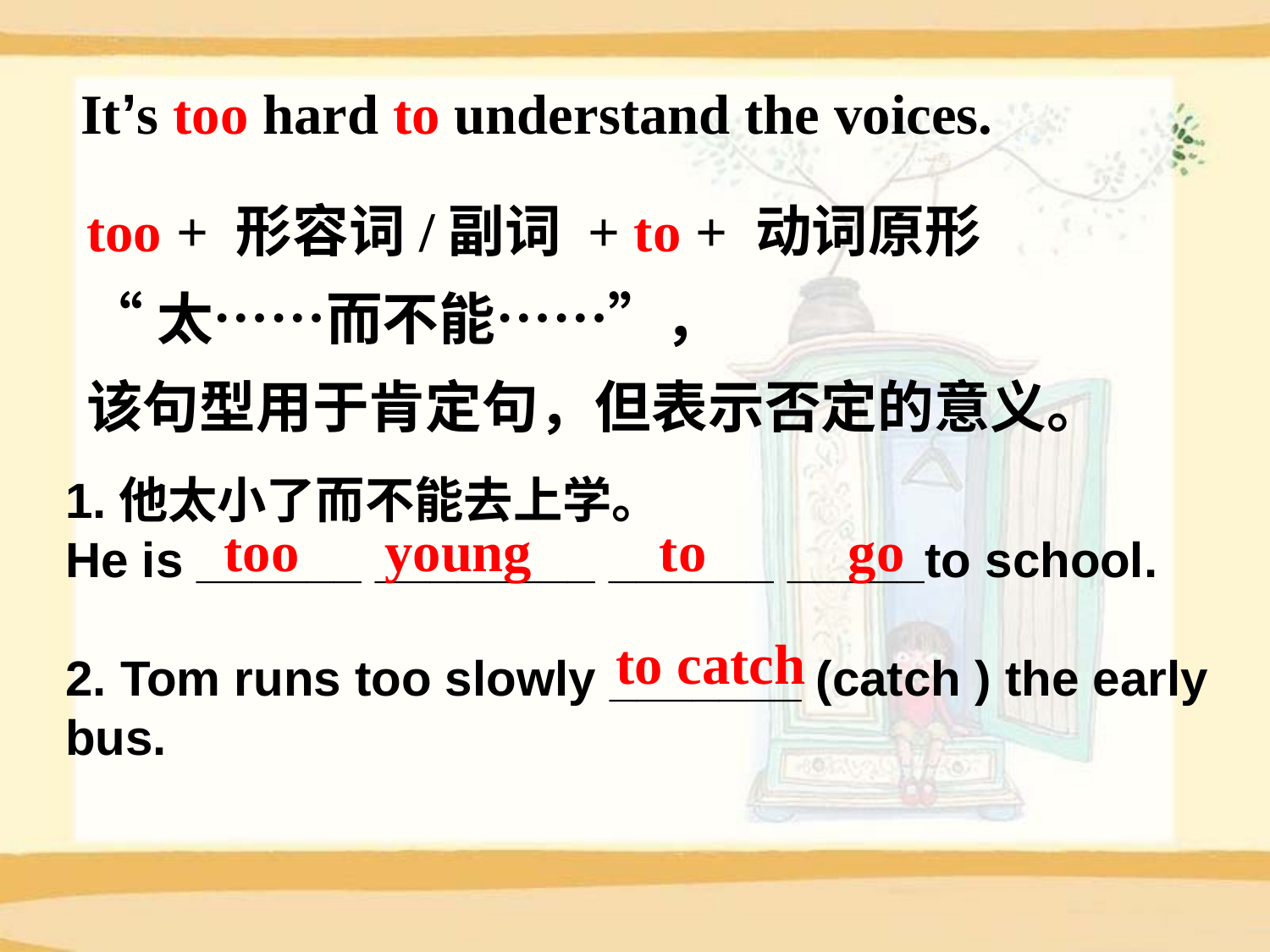

It’s too hard to understand the voices.
too + 形容词/副词 + to + 动词原形
“太……而不能……”，
该句型用于肯定句，但表示否定的意义。
1.他太小了而不能去上学。
He is ______ ________ ______ _____to school.

2. Tom runs too slowly _______ (catch ) the early bus.
too      young         to          go
to catch